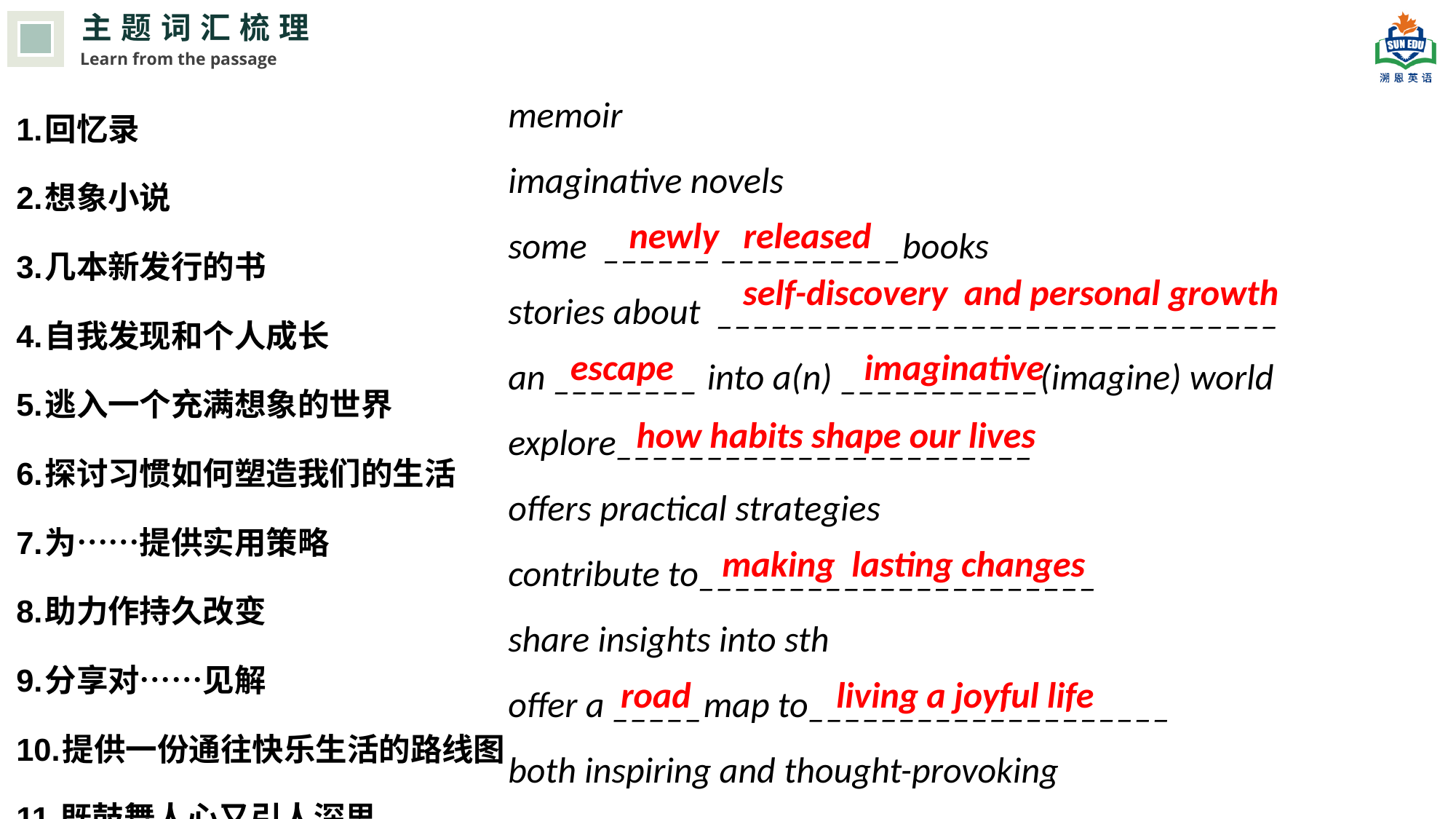

主题词汇梳理
Learn from the passage

memoir
imaginative novels
some  ______ __________books
stories about  _______________________________
an ________ into a(n) ___________(imagine) world
explore_______________________
offers practical strategies
contribute to______________________
share insights into sth
offer a _____map to____________________
both inspiring and thought-provoking
1.回忆录
2.想象小说
3.几本新发行的书
4.自我发现和个人成长
5.逃入一个充满想象的世界
6.探讨习惯如何塑造我们的生活
7.为……提供实用策略
8.助力作持久改变
9.分享对……见解
10.提供一份通往快乐生活的路线图
11.既鼓舞人心又引人深思

newly   released
self-discovery  and personal growth
escape
imaginative
how habits shape our lives
making  lasting changes
road
living a joyful life